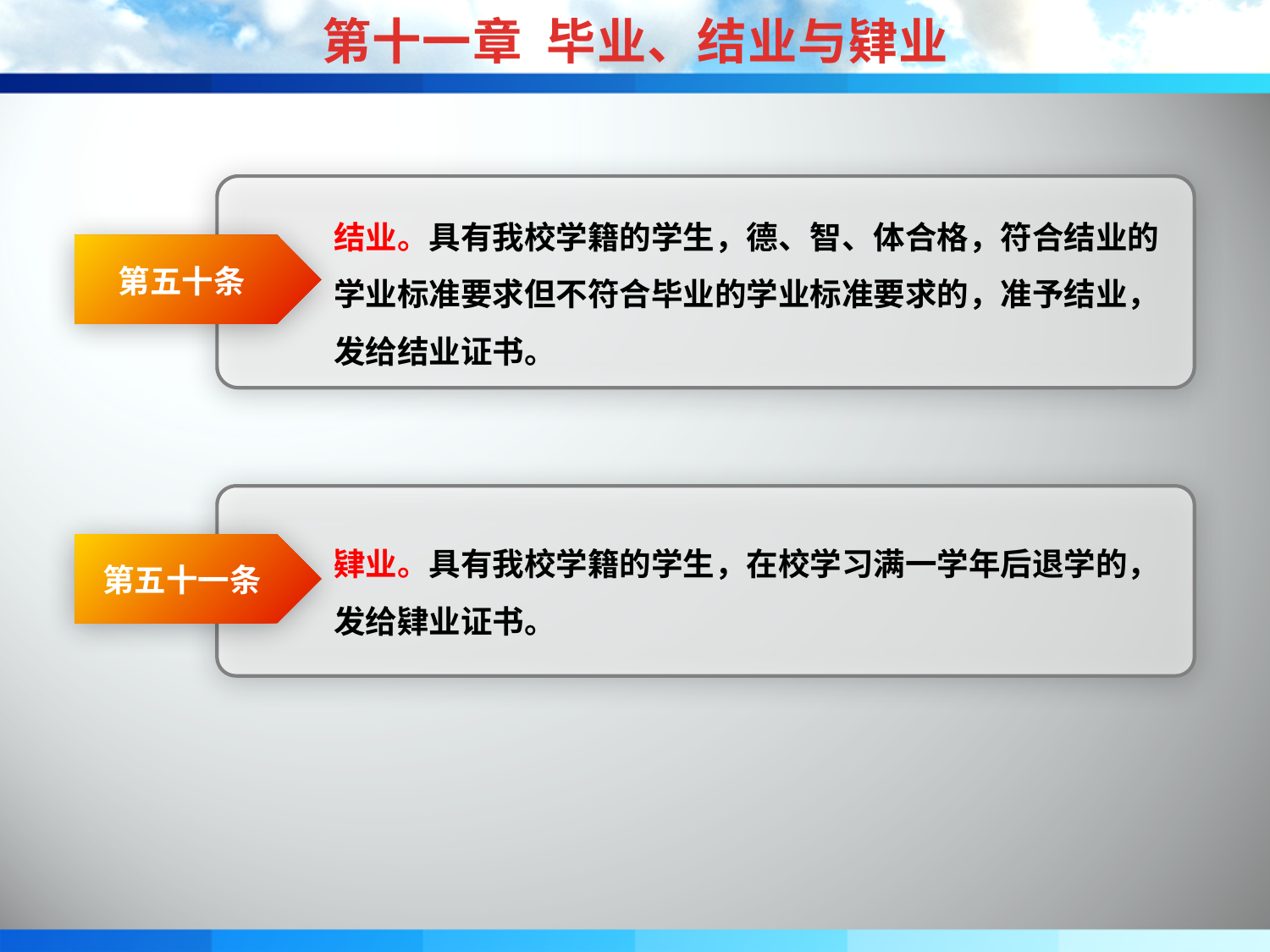

第十一章  毕业、结业与肄业

结业。具有我校学籍的学生，德、智、体合格，符合结业的学业标准要求但不符合毕业的学业标准要求的，准予结业，发给结业证书。

第五十条

肄业。具有我校学籍的学生，在校学习满一学年后退学的，发给肄业证书。

第五十一条